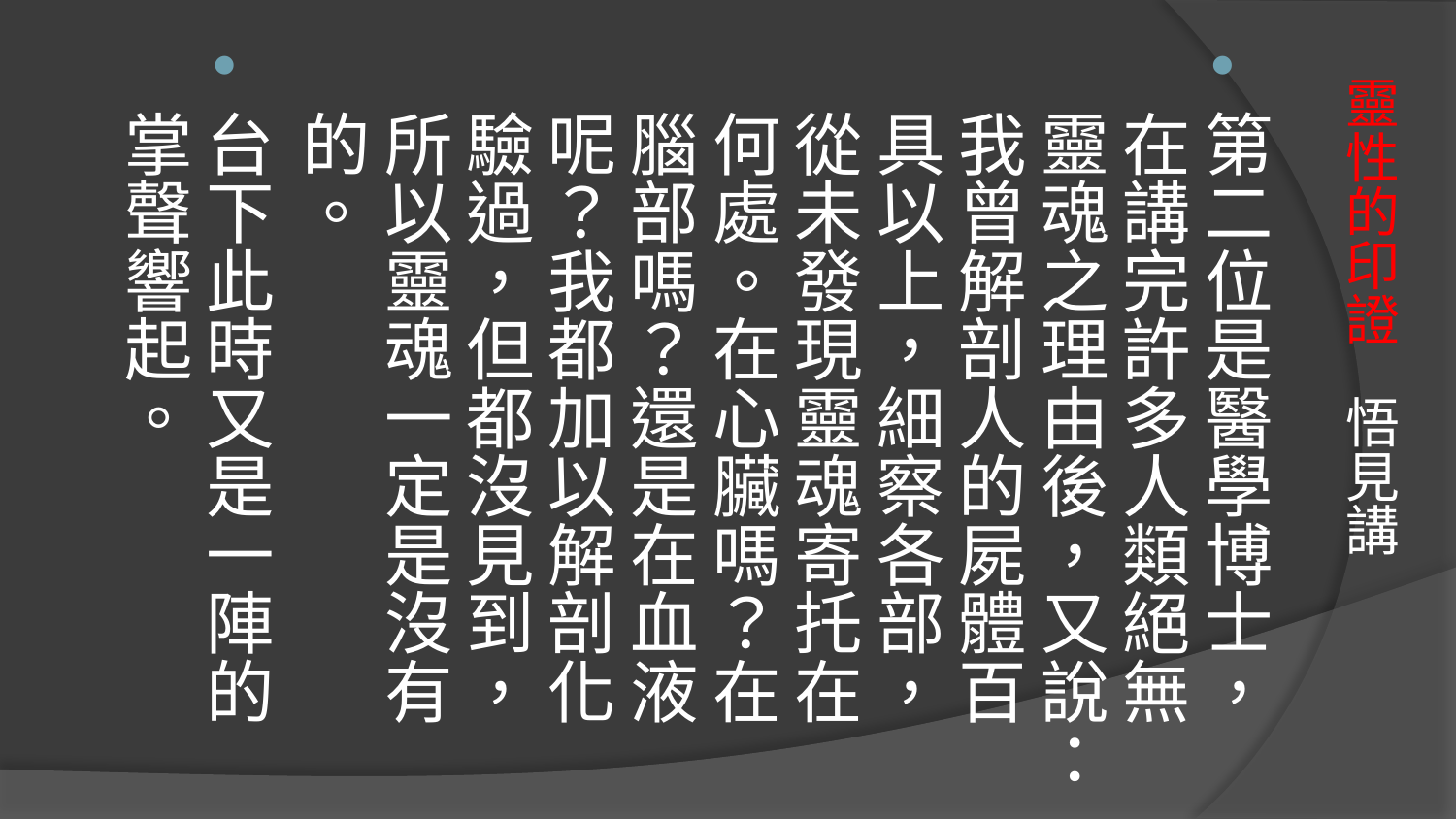

第二位是醫學博士，在講完許多人類絕無靈魂之理由後，又說：我曾解剖人的屍體百具以上，細察各部，從未發現靈魂寄托在何處。在心臟嗎？在腦部嗎？還是在血液呢？我都加以解剖化驗過，但都沒見到，所以靈魂一定是沒有的。
台下此時又是一陣的掌聲響起。

# 靈性的印證    悟見講